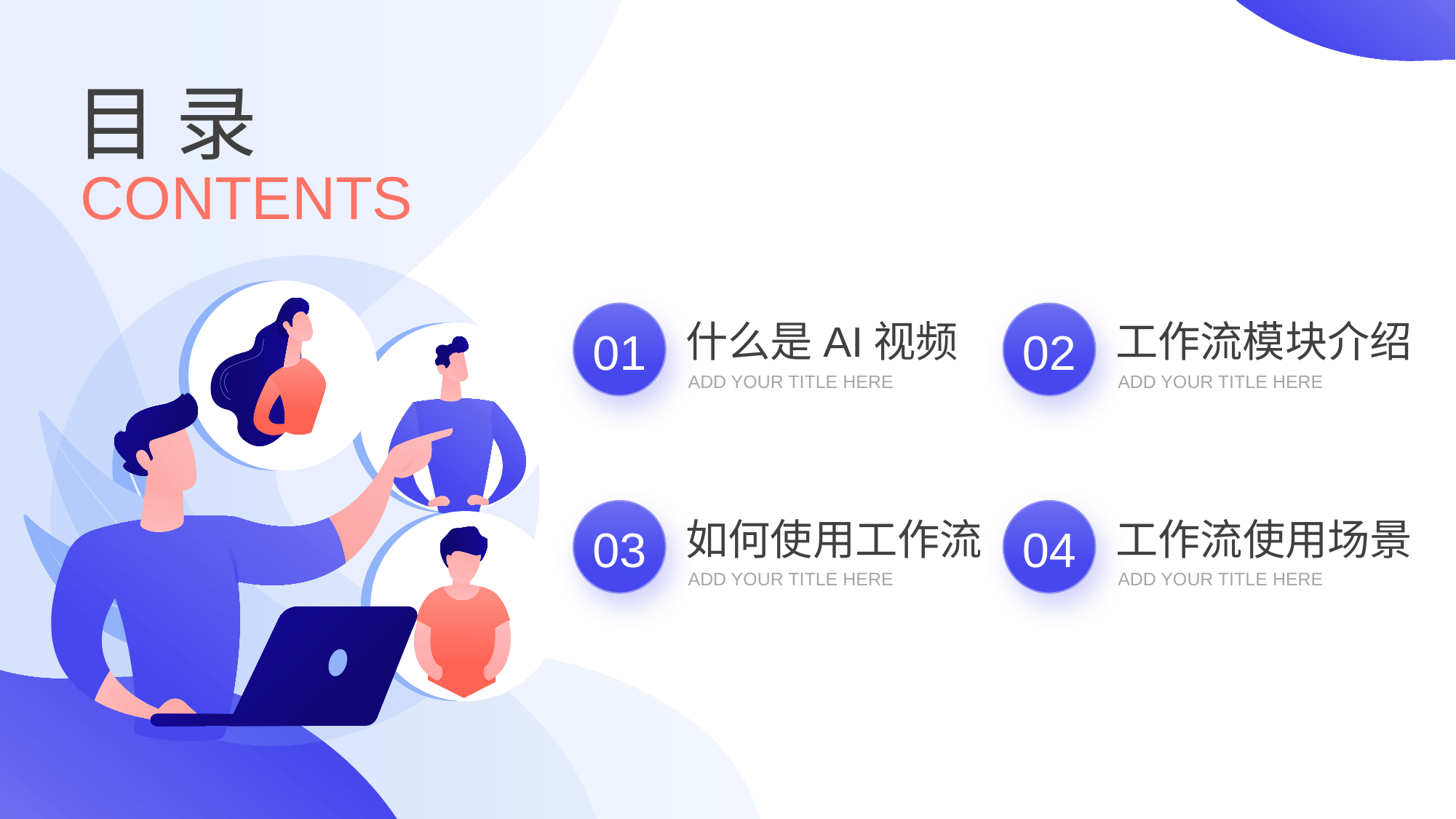

目 录
CONTENTS

什么是AI视频
工作流模块介绍
01
02
ADD YOUR TITLE HERE
ADD YOUR TITLE HERE

如何使用工作流
工作流使用场景
03
04
ADD YOUR TITLE HERE
ADD YOUR TITLE HERE